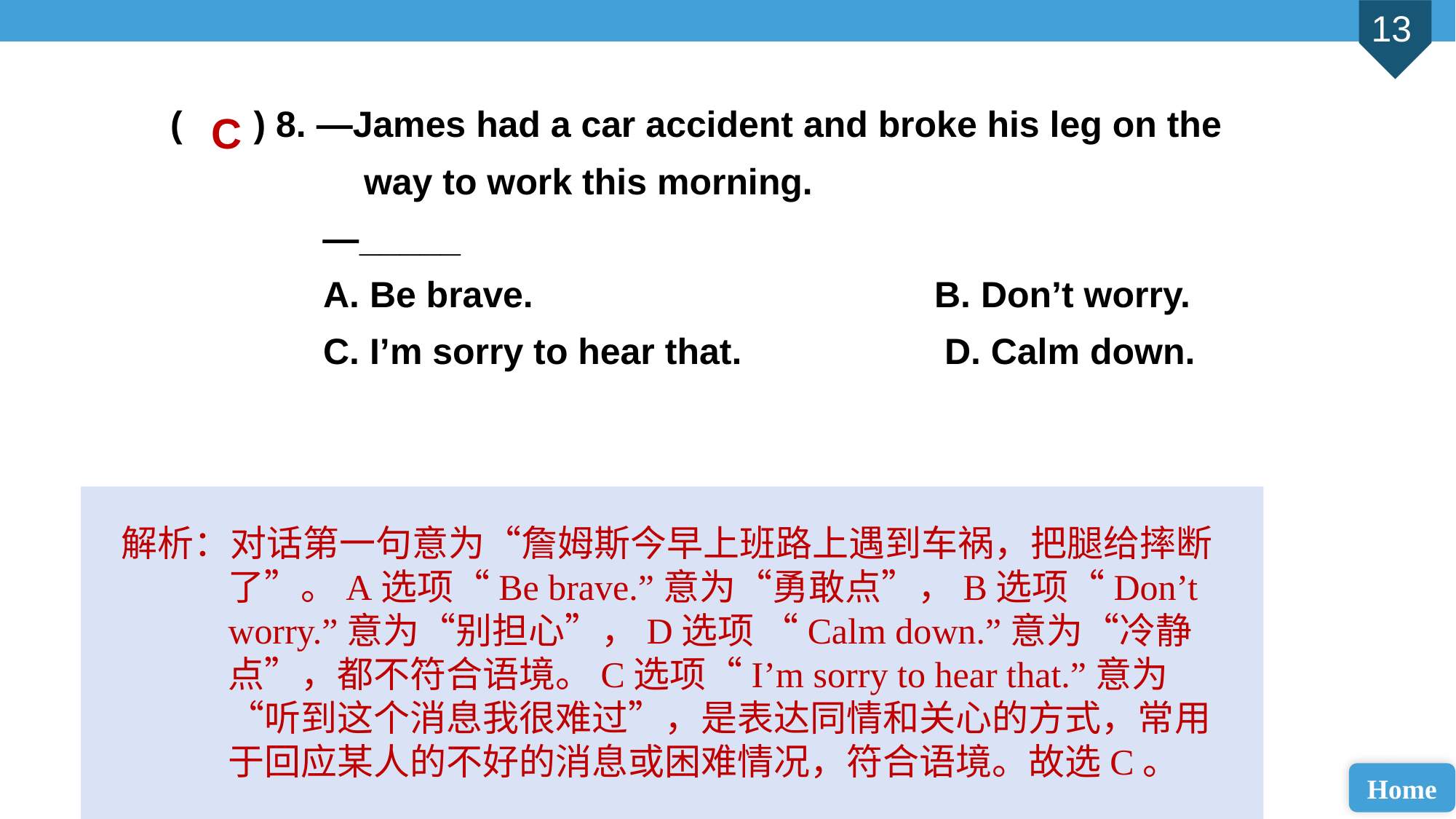

(       ) 8. —James had a car accident and broke his leg on the
                   way to work this morning.
               —_____
               A. Be brave. 				B. Don’t worry.
               C. I’m sorry to hear that.		 D. Calm down.
C

解析：对话第一句意为“詹姆斯今早上班路上遇到车祸，把腿给摔断了”。A选项“Be brave.”意为“勇敢点”，B选项“Don’t worry.”意为“别担心”，D选项 “Calm down.”意为“冷静点”，都不符合语境。C选项“I’m sorry to hear that.”意为“听到这个消息我很难过”，是表达同情和关心的方式，常用于回应某人的不好的消息或困难情况，符合语境。故选C。